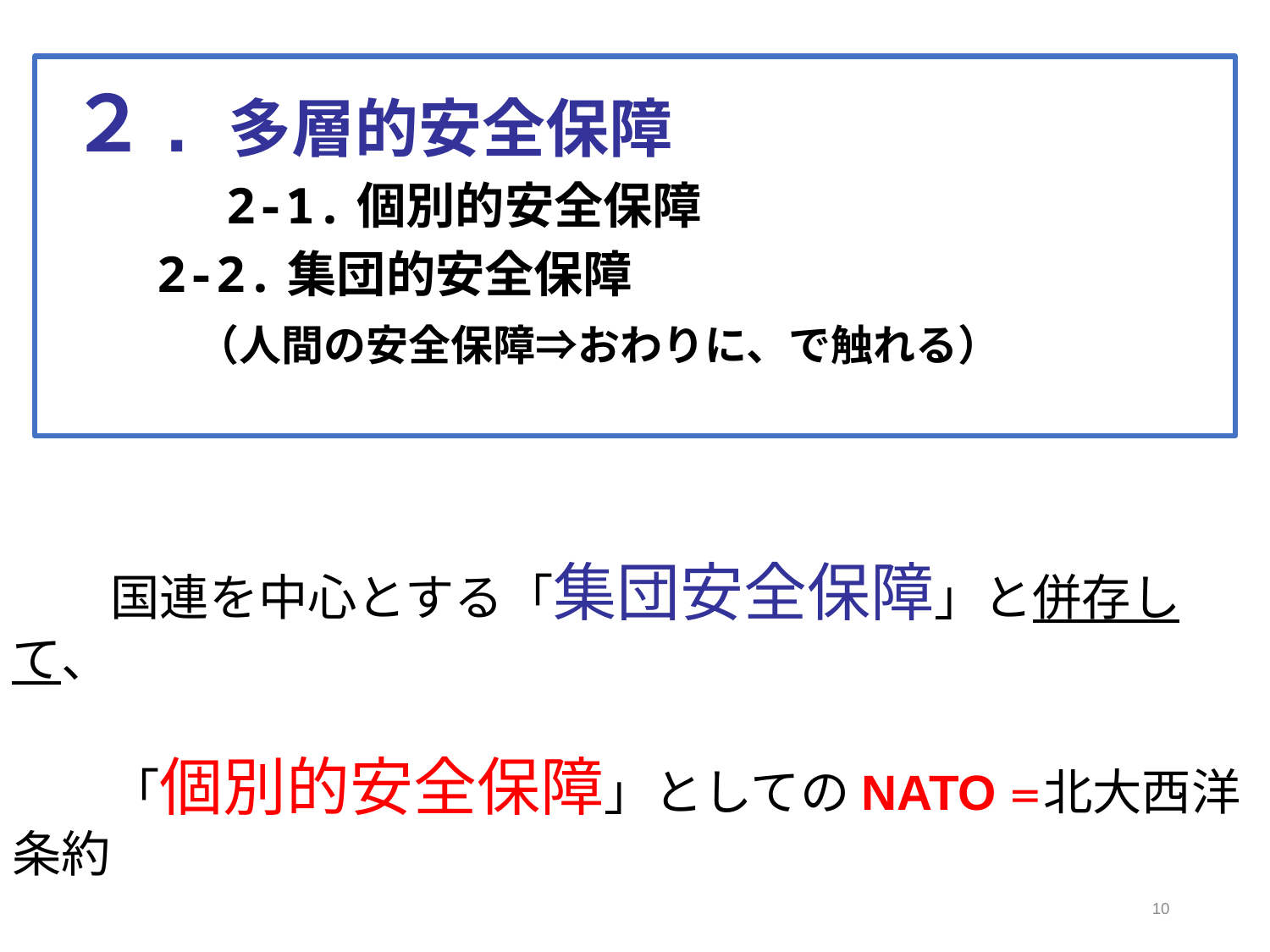

# ２. 多層的安全保障 　　 2-1.個別的安全保障 2-2.集団的安全保障 　　（人間の安全保障⇒おわりに、で触れる）
　　国連を中心とする「集団安全保障」と併存して、

　　「個別的安全保障」としてのNATO＝北大西洋条約

10